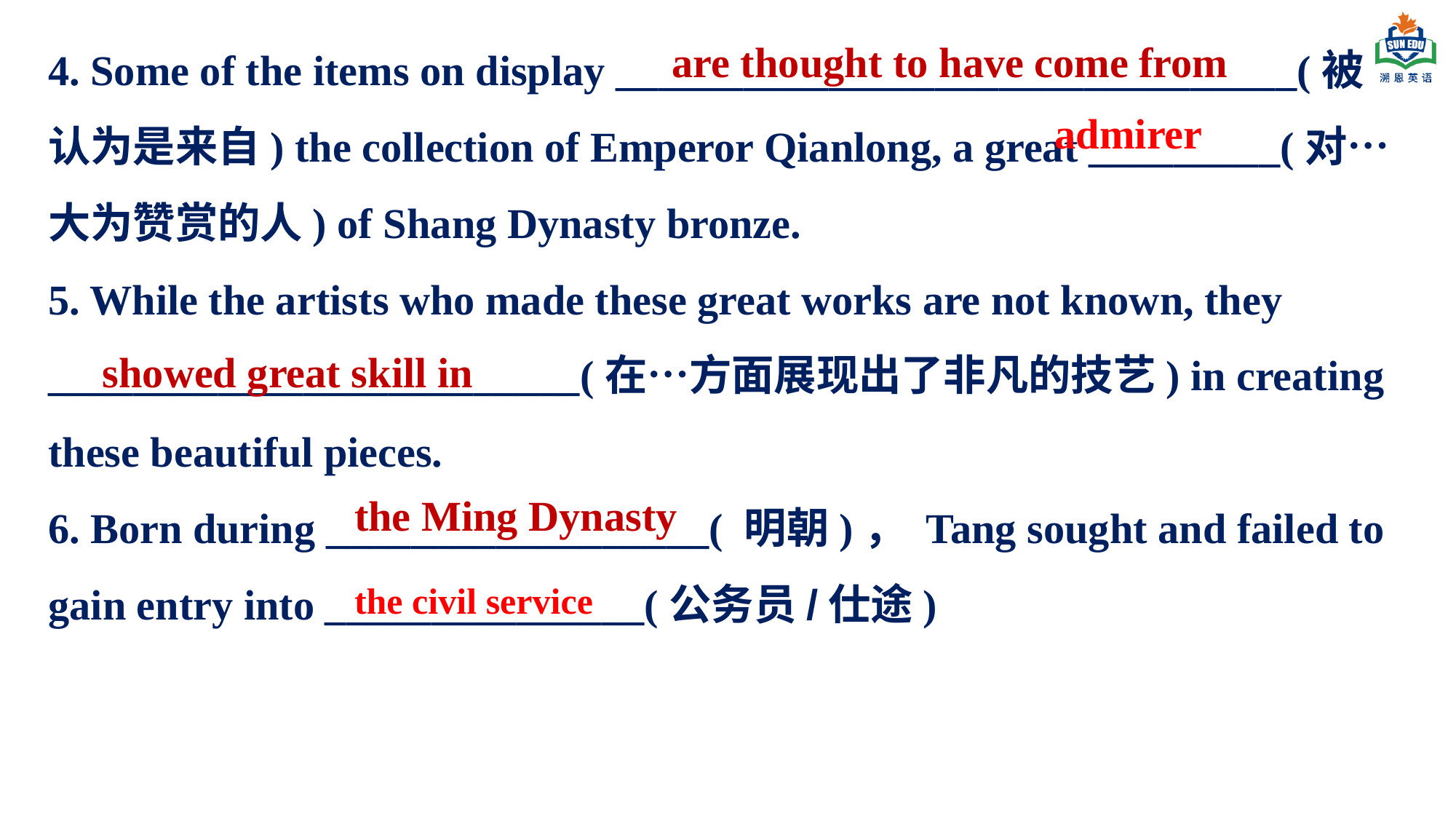

4. Some of the items on display ________________________________(被认为是来自) the collection of Emperor Qianlong, a great _________(对…大为赞赏的人) of Shang Dynasty bronze.
5. While the artists who made these great works are not known, they _________________________(在…方面展现出了非凡的技艺) in creating these beautiful pieces.
6. Born during __________________( 明朝)， Tang sought and failed to gain entry into _______________(公务员/仕途)
are thought to have come from
admirer
showed great skill in
the Ming Dynasty
the civil service